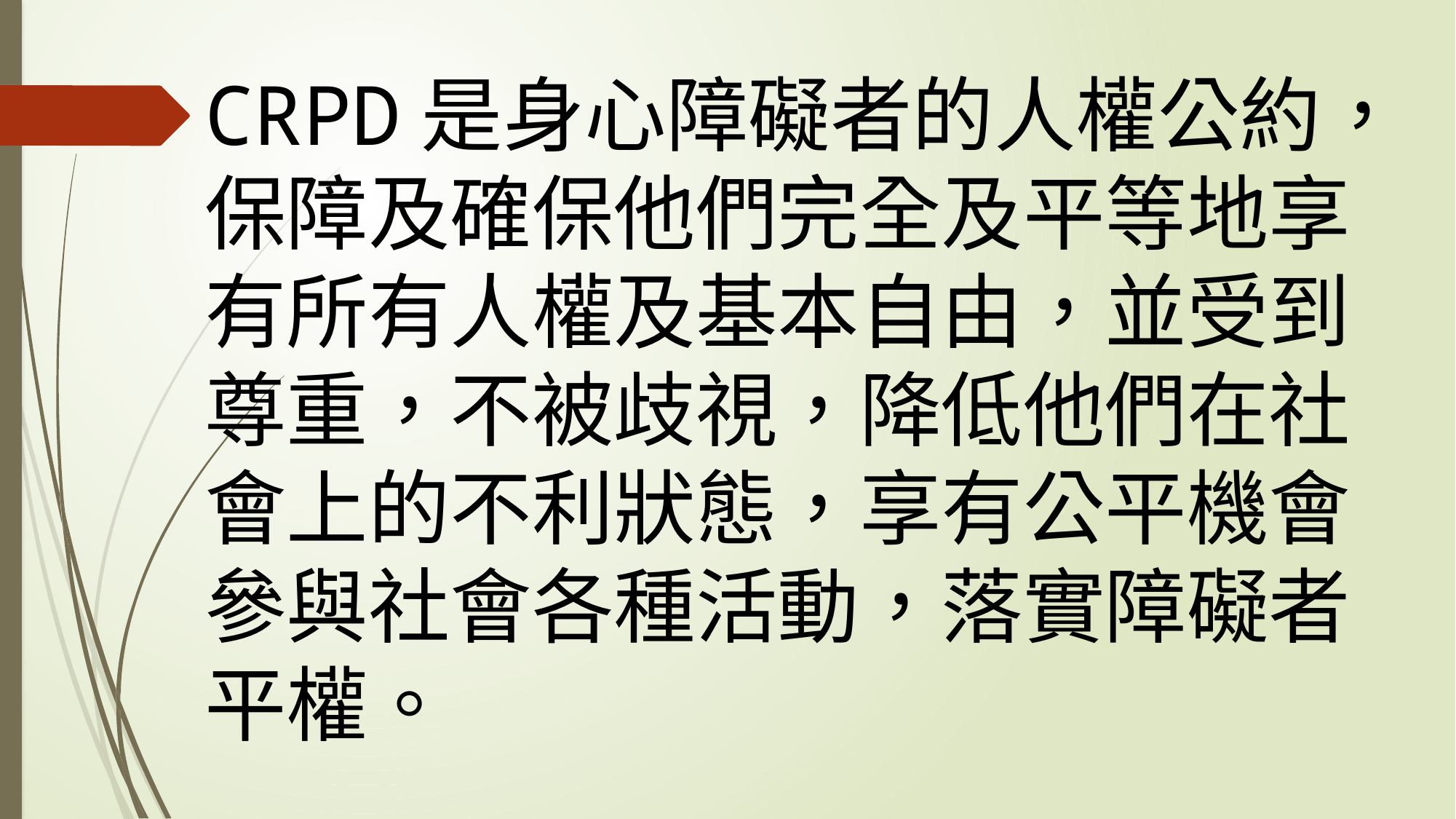

CRPD是身心障礙者的人權公約，保障及確保他們完全及平等地享有所有人權及基本自由，並受到尊重，不被歧視，降低他們在社會上的不利狀態，享有公平機會參與社會各種活動，落實障礙者平權。